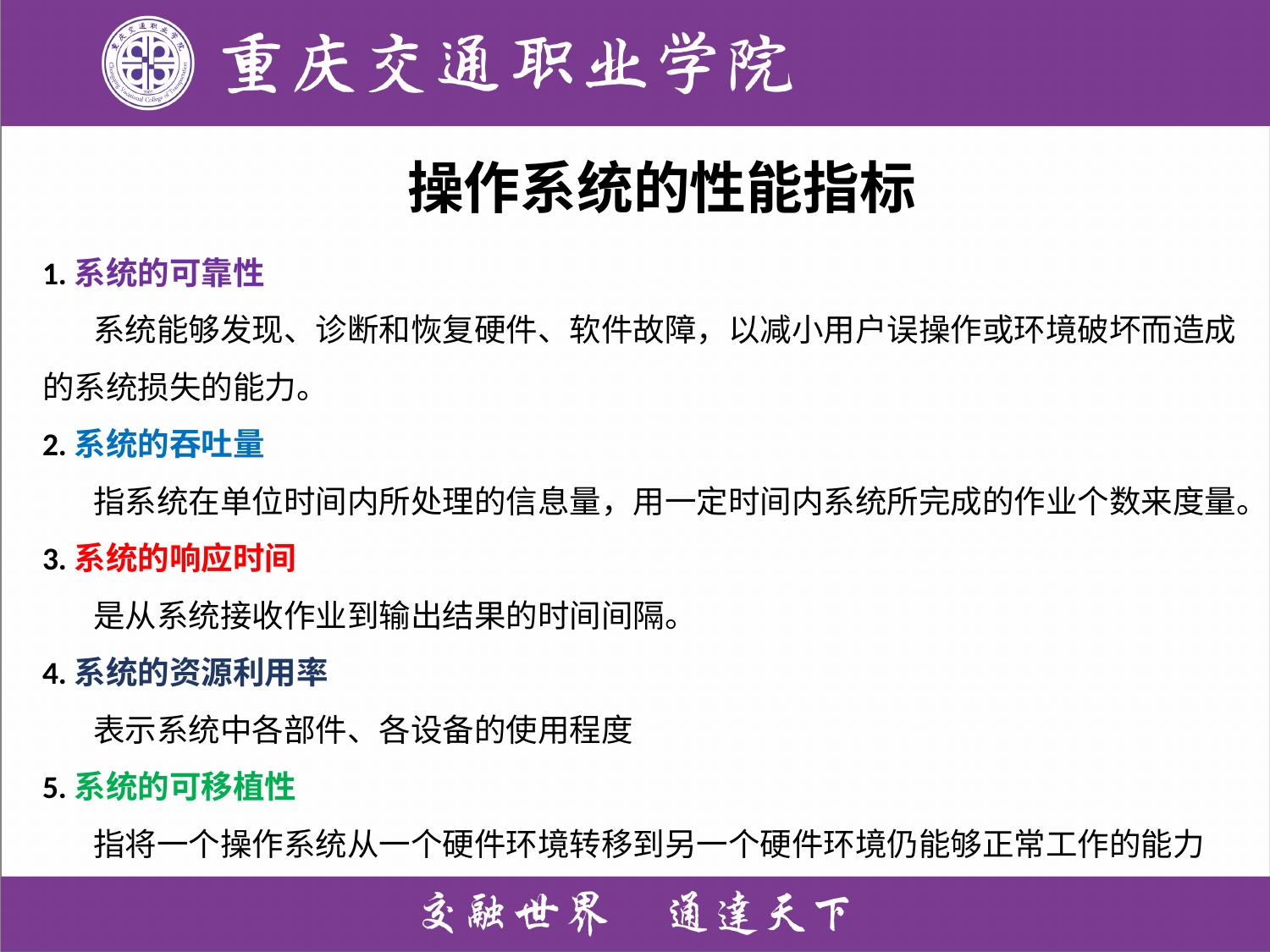

操作系统的性能指标
1.系统的可靠性
      系统能够发现、诊断和恢复硬件、软件故障，以减小用户误操作或环境破坏而造成的系统损失的能力。
2.系统的吞吐量
      指系统在单位时间内所处理的信息量，用一定时间内系统所完成的作业个数来度量。
3.系统的响应时间
      是从系统接收作业到输出结果的时间间隔。
4.系统的资源利用率
      表示系统中各部件、各设备的使用程度
5.系统的可移植性
      指将一个操作系统从一个硬件环境转移到另一个硬件环境仍能够正常工作的能力